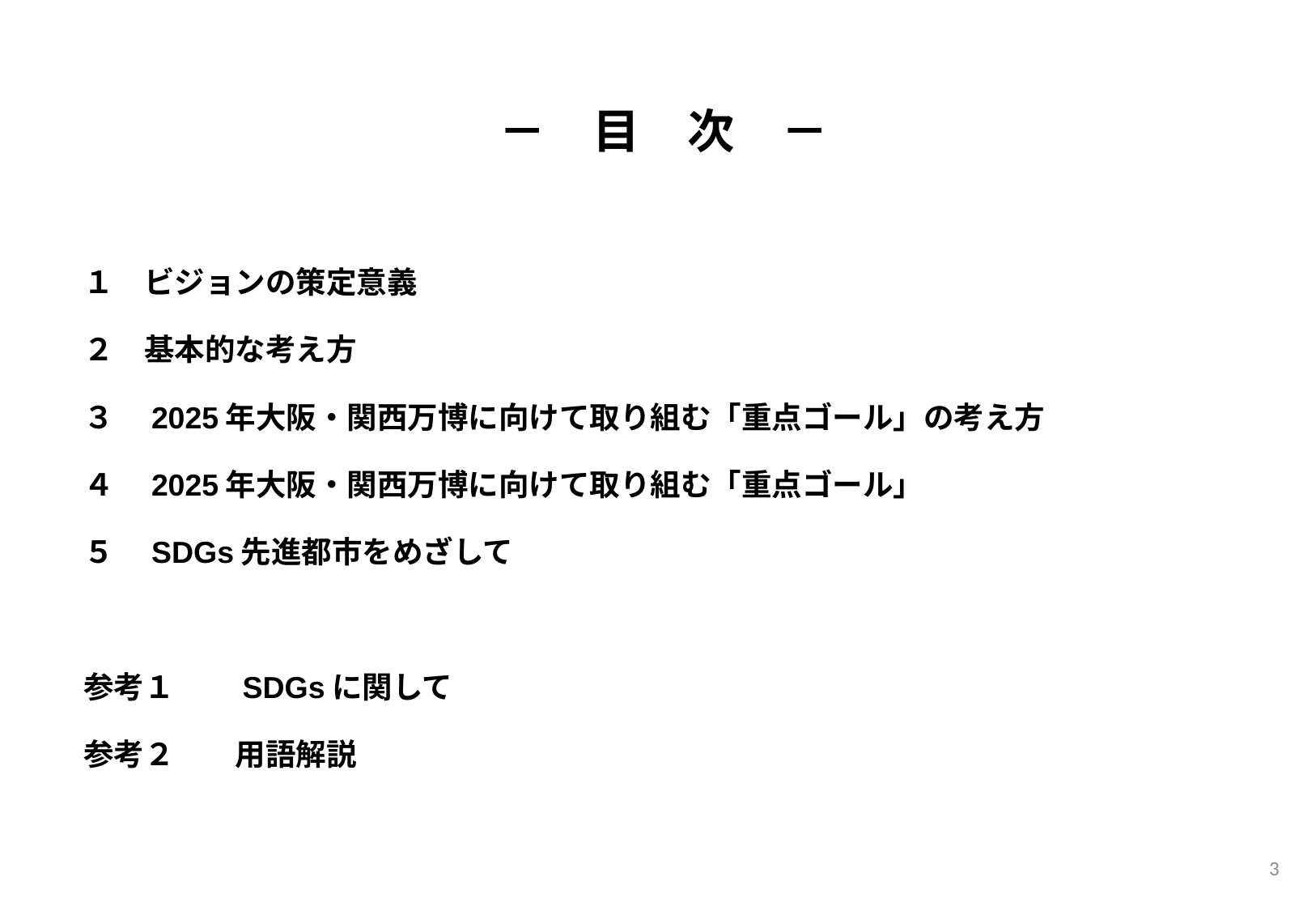

－　目　次　－
１　ビジョンの策定意義
２　基本的な考え方
３　2025年大阪・関西万博に向けて取り組む「重点ゴール」の考え方
４　2025年大阪・関西万博に向けて取り組む「重点ゴール」
５　SDGs先進都市をめざして

参考１　　SDGsに関して
参考２　　用語解説
3